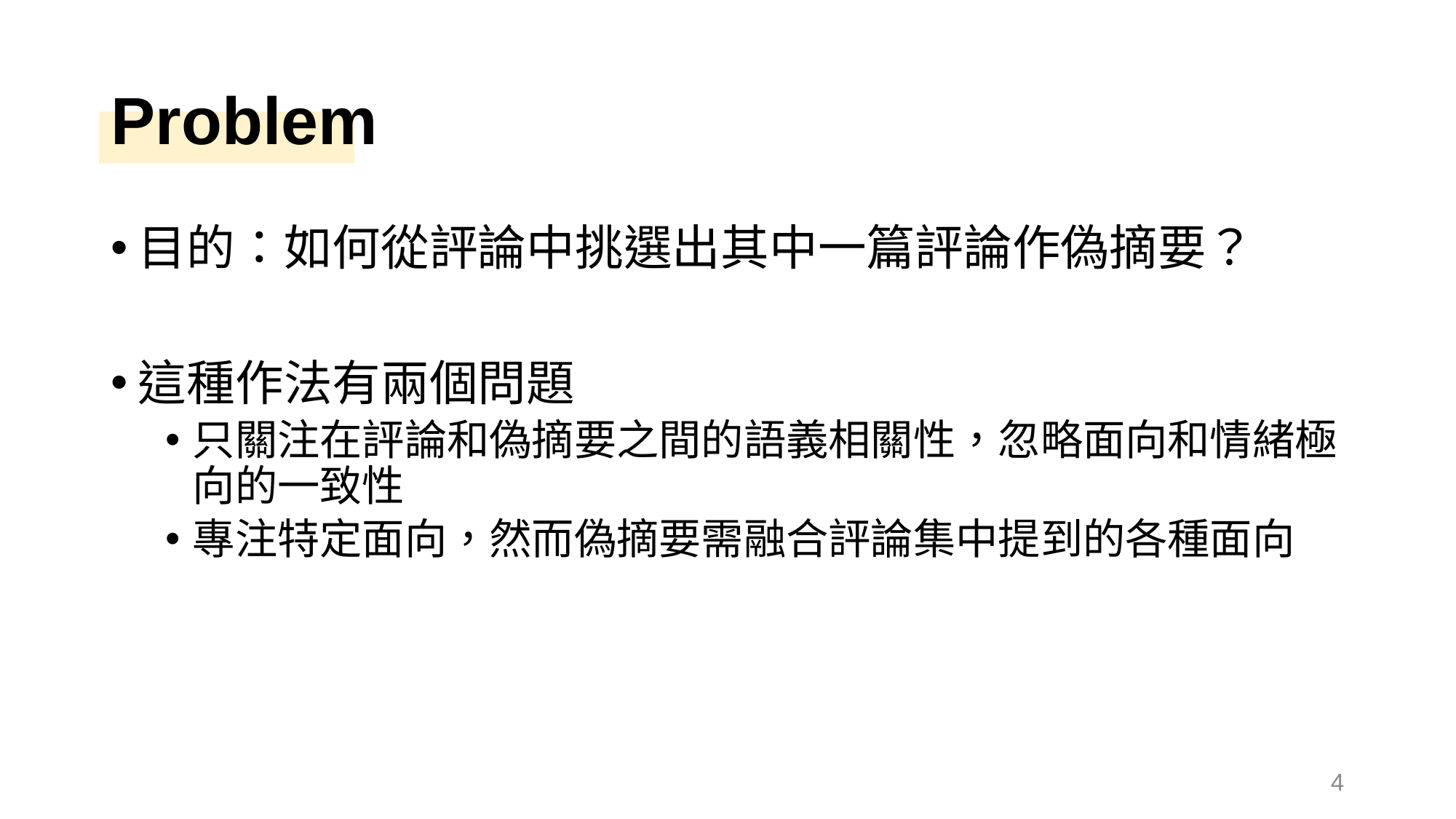

# Problem

目的：如何從評論中挑選出其中一篇評論作偽摘要？

這種作法有兩個問題
只關注在評論和偽摘要之間的語義相關性，忽略面向和情緒極向的一致性
專注特定面向，然而偽摘要需融合評論集中提到的各種面向

4